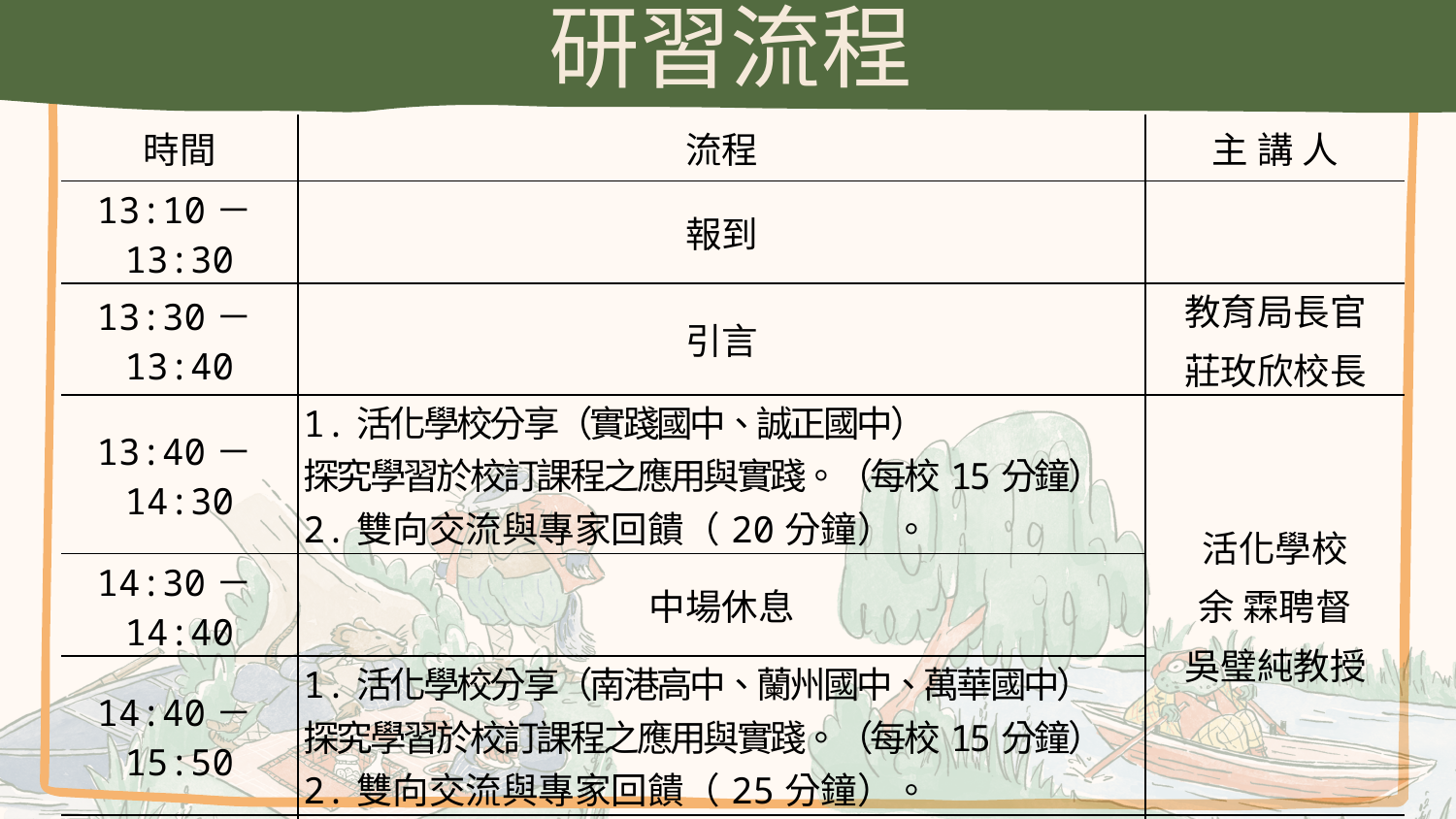

研習流程
| 時間 | 流程 | 主 講 人 |
| --- | --- | --- |
| 13:10－13:30 | 報到 |  |
| 13:30－13:40 | 引言 | 教育局長官 莊玫欣校長 |
| 13:40－14:30 | 1.活化學校分享（實踐國中、誠正國中） 探究學習於校訂課程之應用與實踐。（每校15分鐘） 2.雙向交流與專家回饋（20分鐘）。 | 活化學校 余 霖聘督 吳璧純教授 |
| 14:30－14:40 | 中場休息 |  |
| 14:40－15:50 | 1.活化學校分享（南港高中、蘭州國中、萬華國中） 探究學習於校訂課程之應用與實踐。（每校15分鐘） 2.雙向交流與專家回饋（25分鐘）。 |  |
| 15:50－16:30 | 綜合座談 | 莊玫欣校長 余 霖聘督 吳璧純教授 |